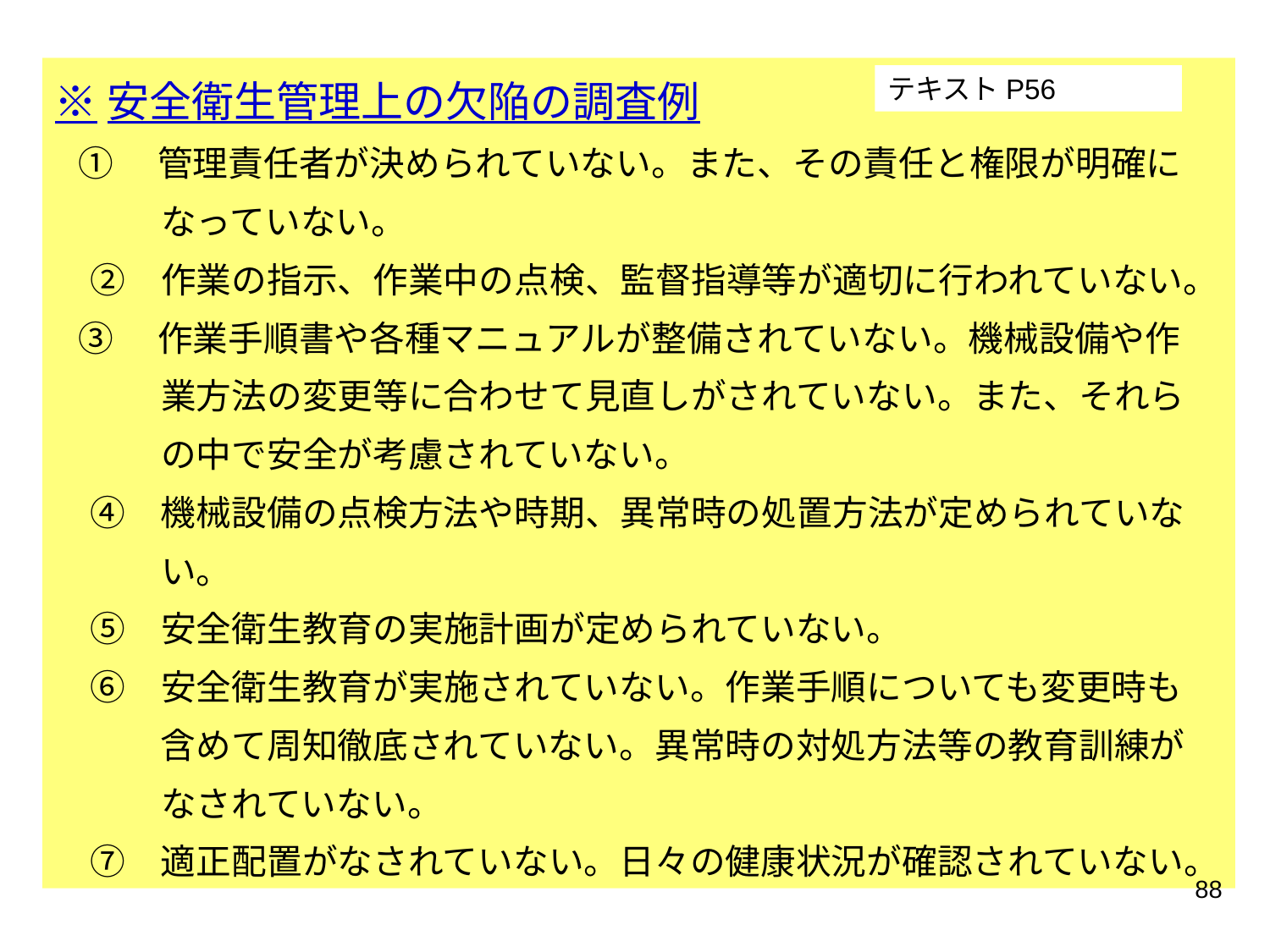

※安全衛生管理上の欠陥の調査例
   ①　管理責任者が決められていない。また、その責任と権限が明確に
　　　なっていない。
　②　作業の指示、作業中の点検、監督指導等が適切に行われていない。
   ③　作業手順書や各種マニュアルが整備されていない。機械設備や作
　　　業方法の変更等に合わせて見直しがされていない。また、それら
　　　の中で安全が考慮されていない。
　④　機械設備の点検方法や時期、異常時の処置方法が定められていな
　　　い。
　⑤　安全衛生教育の実施計画が定められていない。
　⑥　安全衛生教育が実施されていない。作業手順についても変更時も
　　　含めて周知徹底されていない。異常時の対処方法等の教育訓練が
　　　なされていない。
　⑦　適正配置がなされていない。日々の健康状況が確認されていない。
テキストP56
88